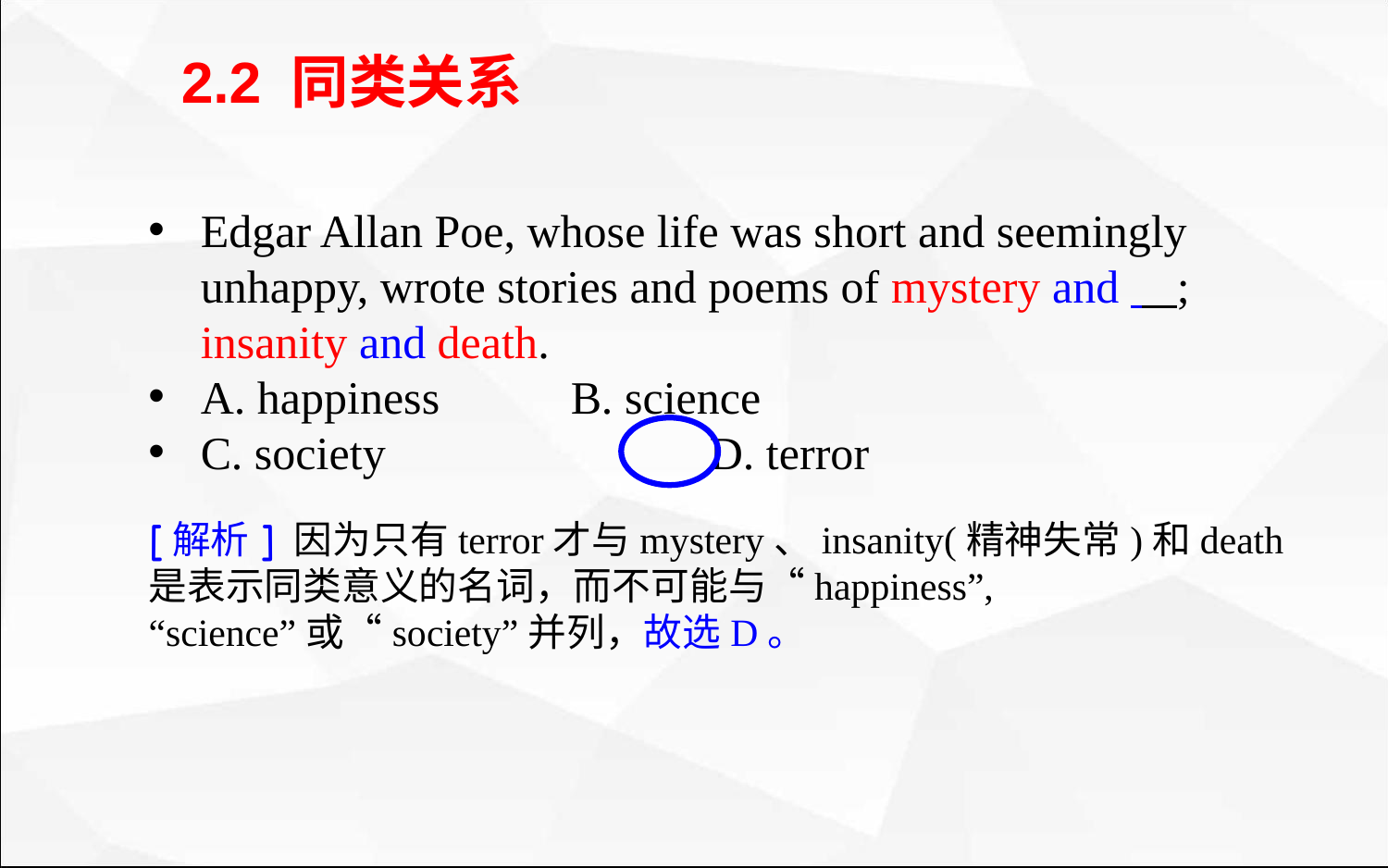

2.2 同类关系
Edgar Allan Poe, whose life was short and seemingly unhappy, wrote stories and poems of mystery and     ; insanity and death.
A. happiness	        B. science
C. society		        D. terror

[解析] 因为只有terror才与mystery、insanity(精神失常)和death是表示同类意义的名词，而不可能与“happiness”, “science”或“society”并列，故选D。